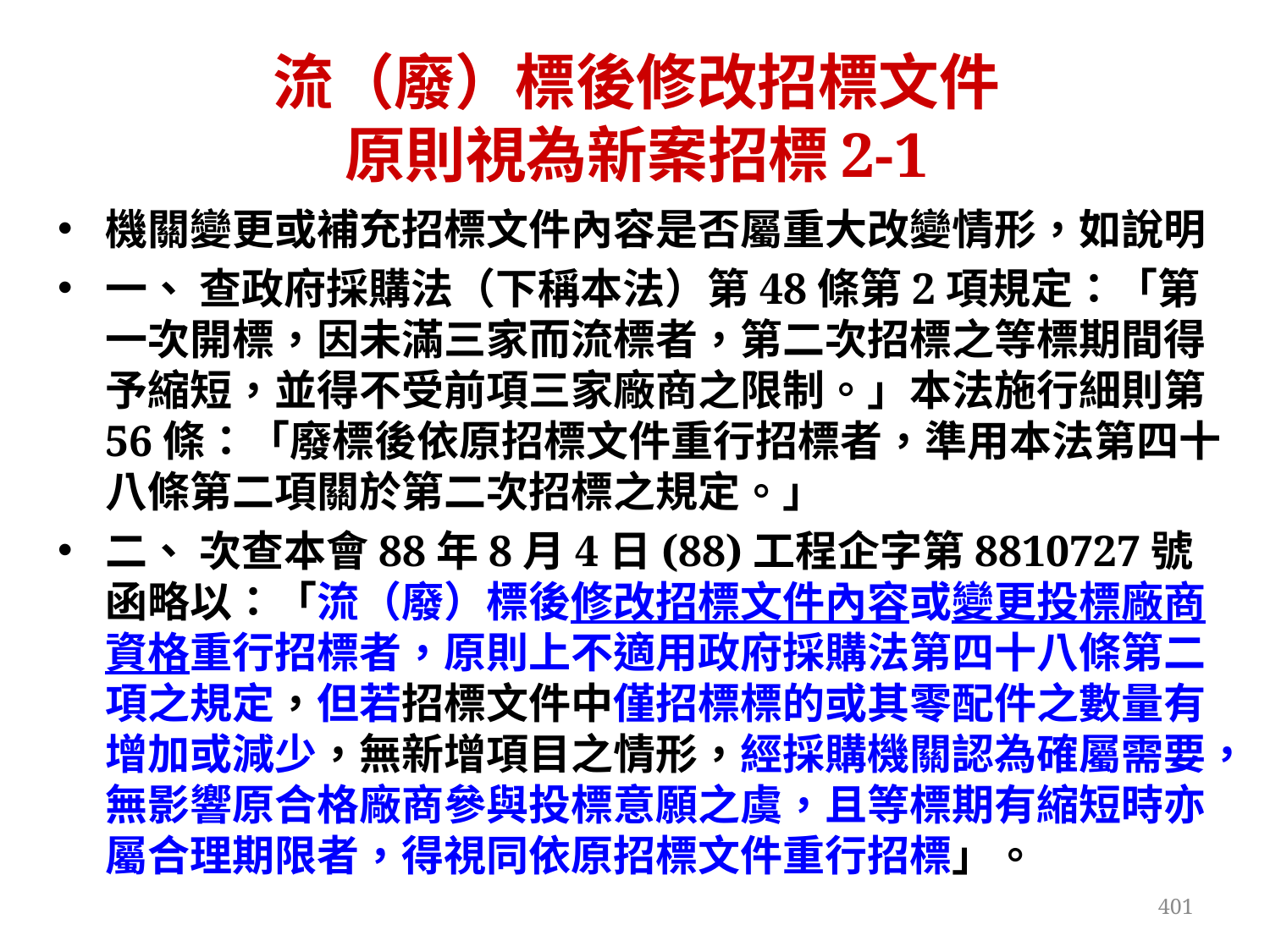

# 流（廢）標後修改招標文件 原則視為新案招標2-1
機關變更或補充招標文件內容是否屬重大改變情形，如說明
一、 查政府採購法（下稱本法）第48條第2項規定：「第一次開標，因未滿三家而流標者，第二次招標之等標期間得予縮短，並得不受前項三家廠商之限制。」本法施行細則第56條：「廢標後依原招標文件重行招標者，準用本法第四十八條第二項關於第二次招標之規定。」
二、 次查本會88年8月4日(88)工程企字第8810727號函略以：「流（廢）標後修改招標文件內容或變更投標廠商資格重行招標者，原則上不適用政府採購法第四十八條第二項之規定，但若招標文件中僅招標標的或其零配件之數量有增加或減少，無新增項目之情形，經採購機關認為確屬需要，無影響原合格廠商參與投標意願之虞，且等標期有縮短時亦屬合理期限者，得視同依原招標文件重行招標」。

401